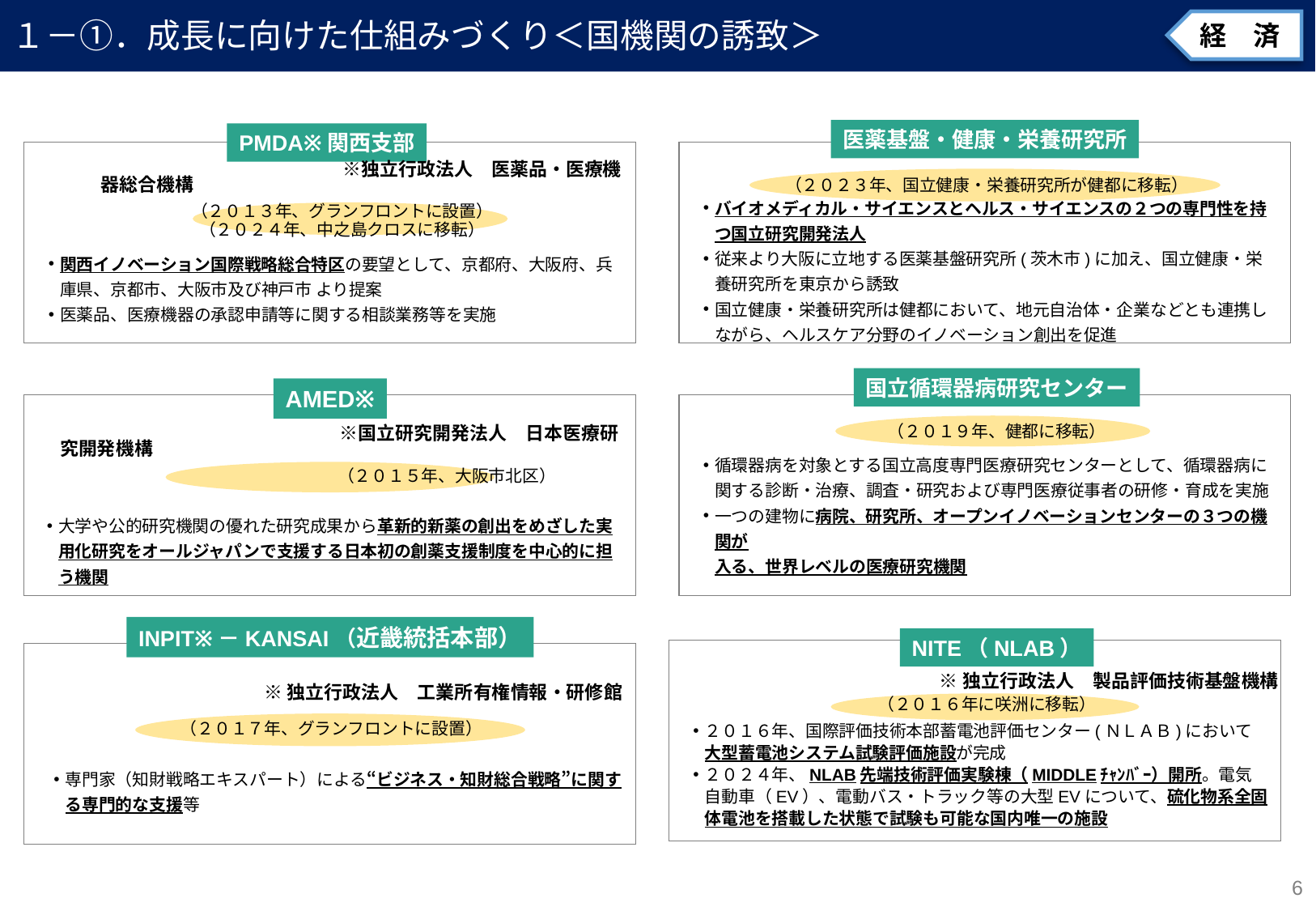

１－①．成長に向けた仕組みづくり＜国機関の誘致＞
経　済
医薬基盤・健康・栄養研究所
PMDA※関西支部

バイオメディカル・サイエンスとヘルス・サイエンスの２つの専門性を持つ国立研究開発法人
従来より大阪に立地する医薬基盤研究所(茨木市)に加え、国立健康・栄養研究所を東京から誘致
国立健康・栄養研究所は健都において、地元自治体・企業などとも連携しながら、ヘルスケア分野のイノベーション創出を促進
　　　　　　　　　　　　　※独立行政法人　医薬品・医療機器総合機構

（２０２３年、国立健康・栄養研究所が健都に移転）

（２０１３年、グランフロントに設置）
（２０２４年、中之島クロスに移転）

関西イノベーション国際戦略総合特区の要望として、京都府、大阪府、兵庫県、京都市、大阪市及び神戸市 より提案
医薬品、医療機器の承認申請等に関する相談業務等を実施
国立循環器病研究センター
AMED※

循環器病を対象とする国立高度専門医療研究センターとして、循環器病に関する診断・治療、調査・研究および専門医療従事者の研修・育成を実施
一つの建物に病院、研究所、オープンイノベーションセンターの３つの機関が
入る、世界レベルの医療研究機関
（２０１９年、健都に移転）

　　　　　　　　　　　　　　　※国立研究開発法人　日本医療研究開発機構
　　　　　　　　　　　　　　　（２０１５年、大阪市北区）

大学や公的研究機関の優れた研究成果から革新的新薬の創出をめざした実用化研究をオールジャパンで支援する日本初の創薬支援制度を中心的に担う機関
INPIT※－KANSAI（近畿統括本部）
NITE（NLAB）

（２０１６年に咲洲に移転）
２０１６年、国際評価技術本部蓄電池評価センター(ＮＬＡＢ)において大型蓄電池システム試験評価施設が完成
２０２４年、NLAB先端技術評価実験棟（MIDDLEﾁｬﾝﾊﾞｰ）開所。電気自動車（EV）、電動バス・トラック等の大型EVについて、硫化物系全固体電池を搭載した状態で試験も可能な国内唯一の施設

※独立行政法人　製品評価技術基盤機構
※独立行政法人　工業所有権情報・研修館

（２０１７年、グランフロントに設置）

専門家（知財戦略エキスパート）による“ビジネス・知財総合戦略”に関する専門的な支援等
6